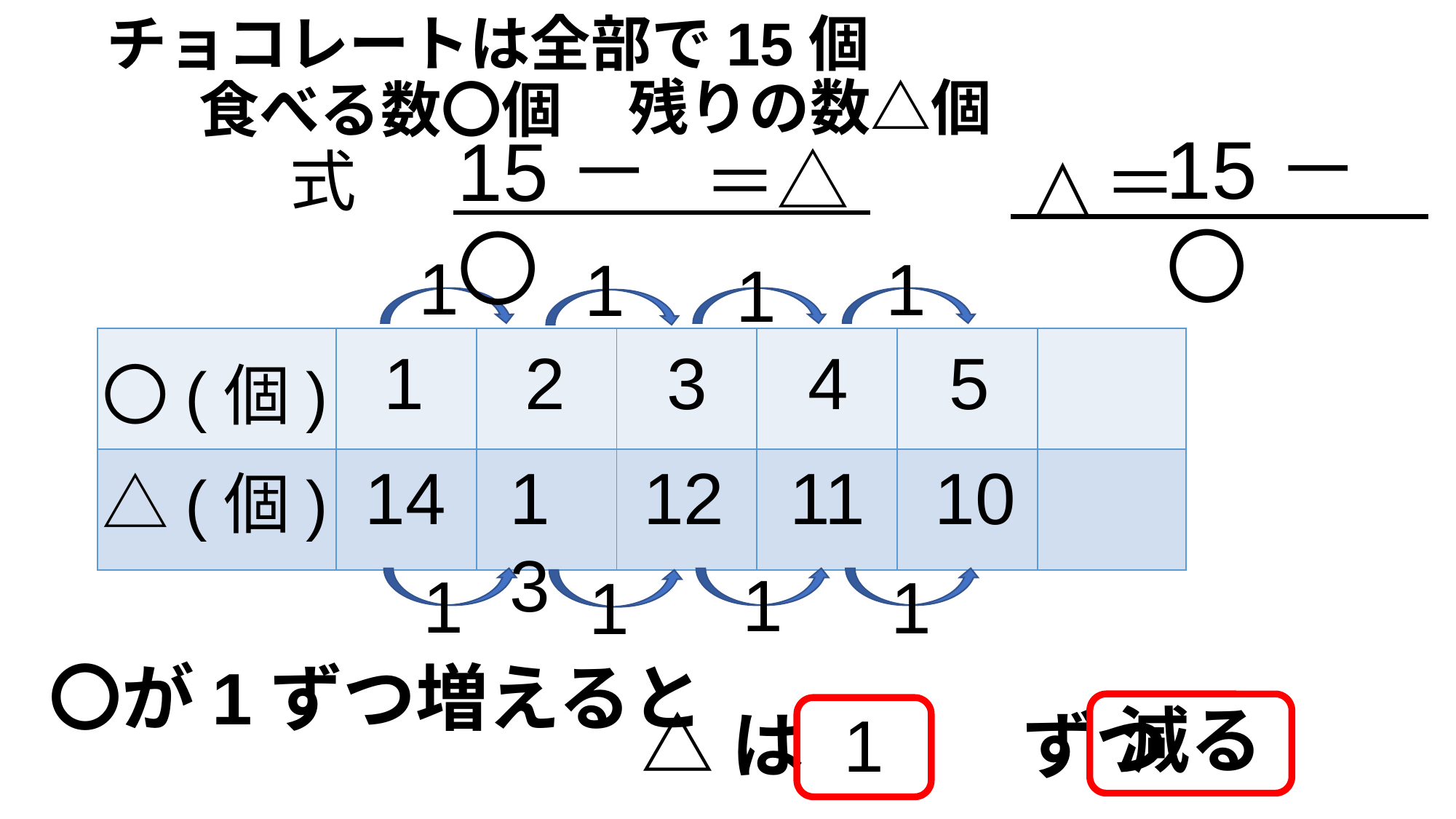

チョコレートは全部で15個
残りの数△個
食べる数〇個
15－〇
15－〇
＝△
△
＝
式
1
1
1
1

|  |  |  |  |  |  |  |
| --- | --- | --- | --- | --- | --- | --- |
|  |  |  |  |  |  |  |
1
2
3
4
5
　〇(個)
14
13
12
11
10
　△(個)
1
1
1
1

〇が1ずつ増えると
減る
1

△は　　　ずつ